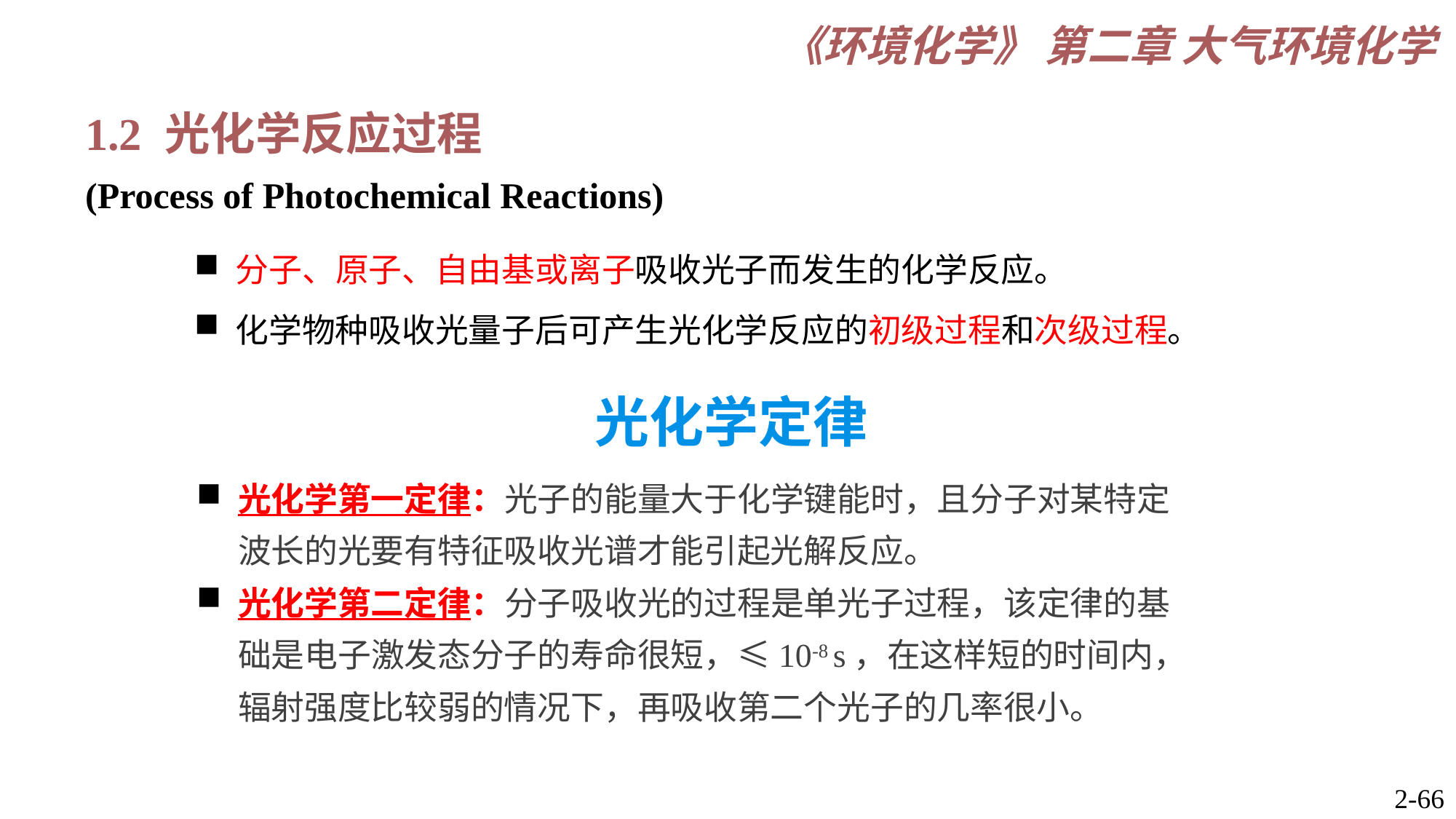

1.2 光化学反应过程
(Process of Photochemical Reactions)
分子、原子、自由基或离子吸收光子而发生的化学反应。
化学物种吸收光量子后可产生光化学反应的初级过程和次级过程。
光化学定律

光化学第一定律：光子的能量大于化学键能时，且分子对某特定波长的光要有特征吸收光谱才能引起光解反应。
光化学第二定律：分子吸收光的过程是单光子过程，该定律的基础是电子激发态分子的寿命很短，≤10-8 s，在这样短的时间内，辐射强度比较弱的情况下，再吸收第二个光子的几率很小。
2-66